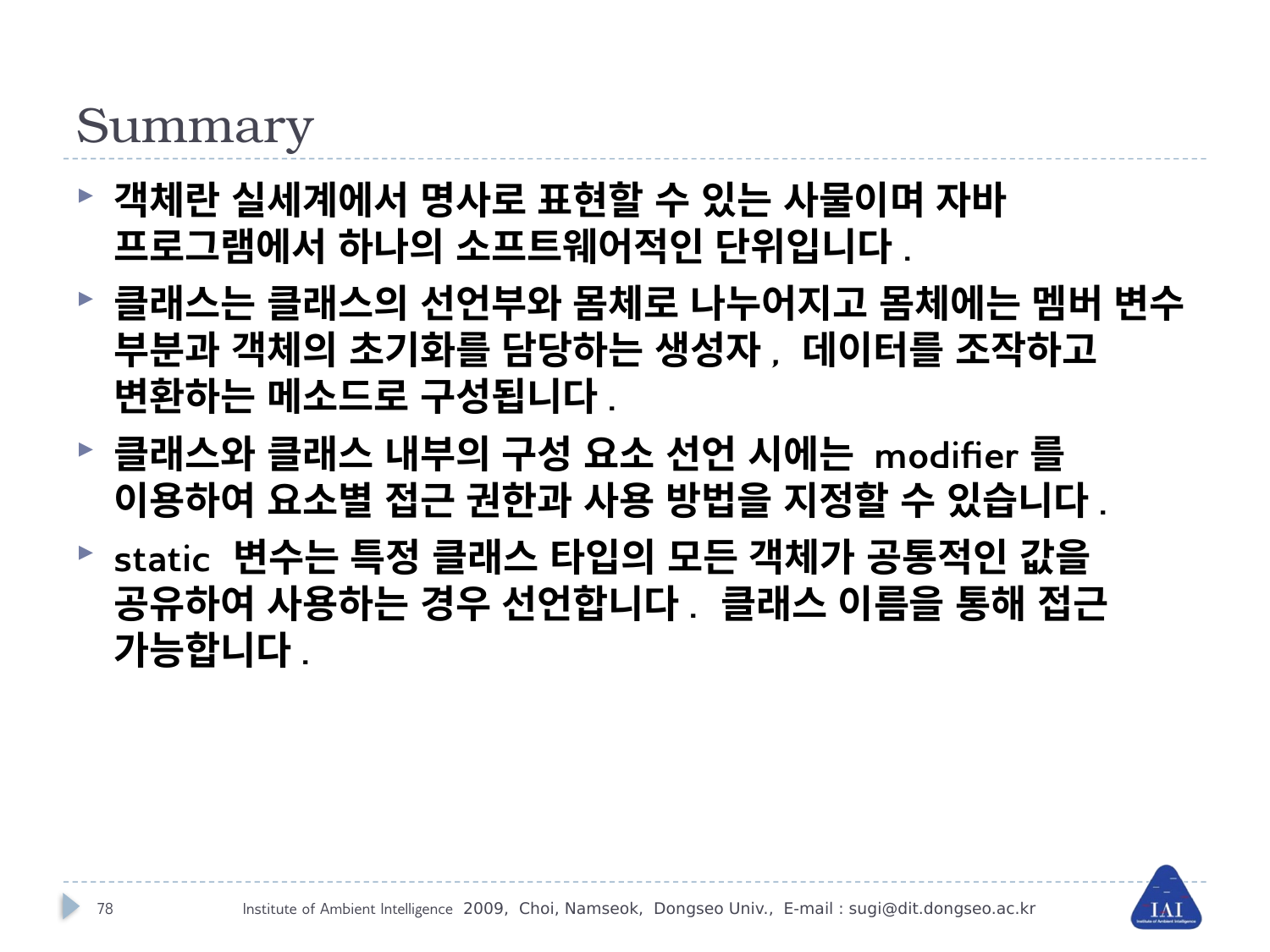

# Summary
객체란 실세계에서 명사로 표현할 수 있는 사물이며 자바 프로그램에서 하나의 소프트웨어적인 단위입니다.
클래스는 클래스의 선언부와 몸체로 나누어지고 몸체에는 멤버 변수 부분과 객체의 초기화를 담당하는 생성자, 데이터를 조작하고 변환하는 메소드로 구성됩니다.
클래스와 클래스 내부의 구성 요소 선언 시에는 modifier를 이용하여 요소별 접근 권한과 사용 방법을 지정할 수 있습니다.
static 변수는 특정 클래스 타입의 모든 객체가 공통적인 값을 공유하여 사용하는 경우 선언합니다. 클래스 이름을 통해 접근 가능합니다.